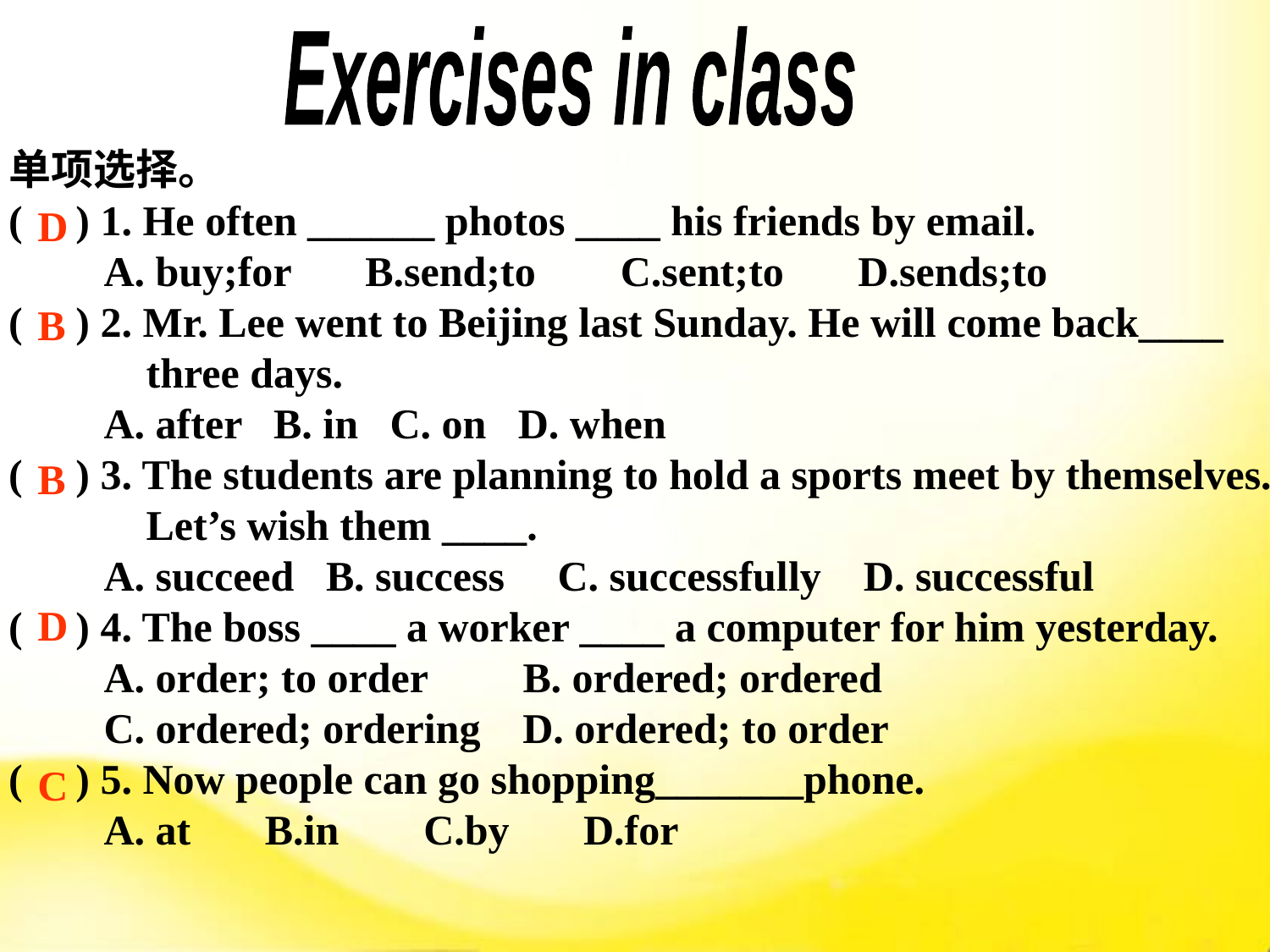

Exercises in class
单项选择。
(     ) 1. He often ______ photos ____ his friends by email.
         A. buy;for       B.send;to        C.sent;to       D.sends;to
(     ) 2. Mr. Lee went to Beijing last Sunday. He will come back____
             three days.
         A. after   B. in   C. on   D. when
(     ) 3. The students are planning to hold a sports meet by themselves.
             Let’s wish them ____.
         A. succeed   B. success     C. successfully    D. successful
(     ) 4. The boss ____ a worker ____ a computer for him yesterday.
         A. order; to order         B. ordered; ordered
         C. ordered; ordering    D. ordered; to order
(     ) 5. Now people can go shopping_______phone.
         A. at       B.in        C.by       D.for
D
B
B
D
C